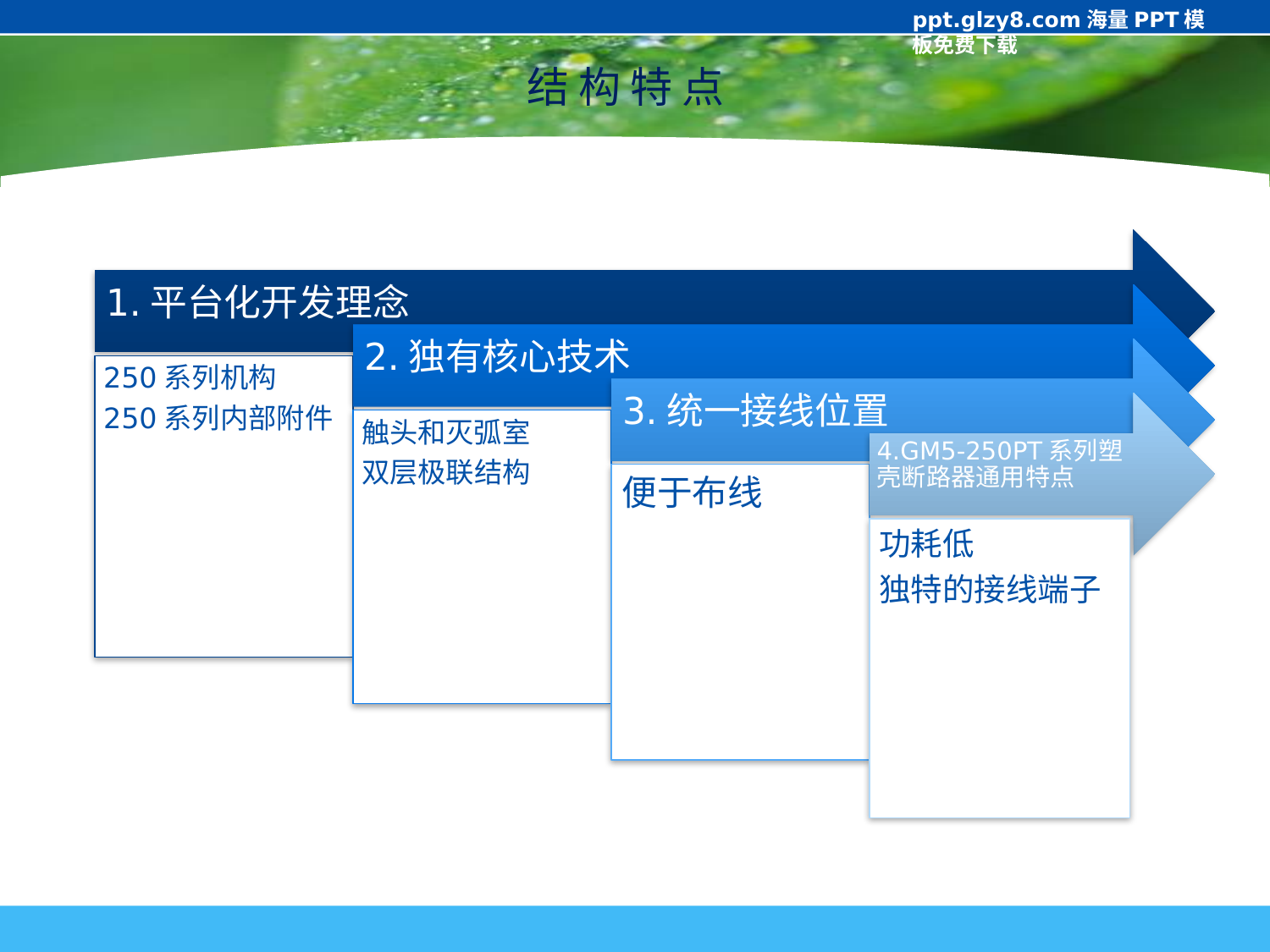

ppt.glzy8.com海量PPT模板免费下载
# 结 构 特 点
1.平台化开发理念
250系列机构
250系列内部附件
2.独有核心技术
触头和灭弧室
双层极联结构
3.统一接线位置
便于布线
4.GM5-250PT系列塑壳断路器通用特点
功耗低
独特的接线端子